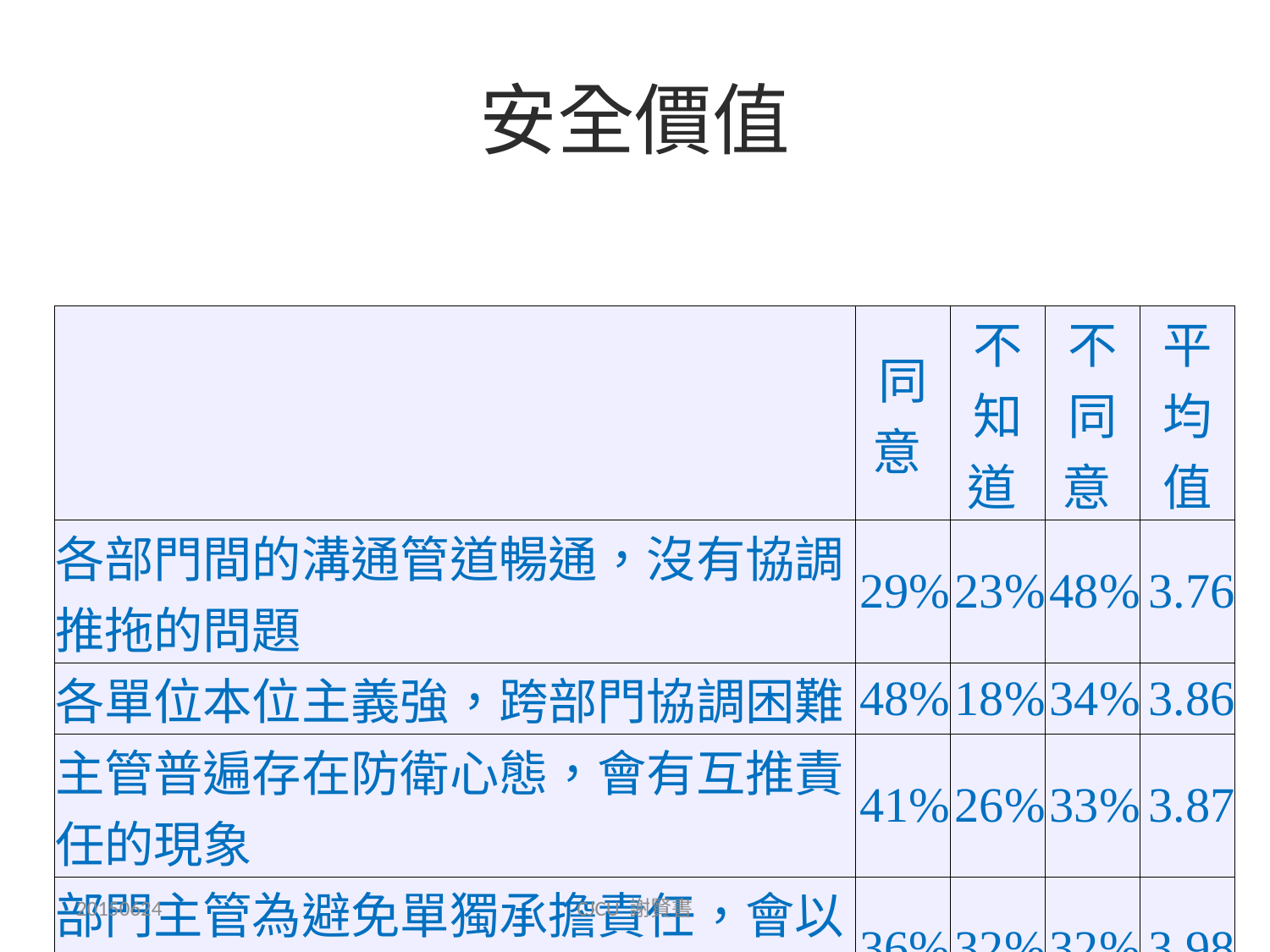

# 安全價值
|  | 同意 | 不知道 | 不同意 | 平均值 |
| --- | --- | --- | --- | --- |
| 各部門間的溝通管道暢通，沒有協調推拖的問題 | 29% | 23% | 48% | 3.76 |
| 各單位本位主義強，跨部門協調困難 | 48% | 18% | 34% | 3.86 |
| 主管普遍存在防衛心態，會有互推責任的現象 | 41% | 26% | 33% | 3.87 |
| 部門主管為避免單獨承擔責任，會以開會方式，多一些人來背書 | 36% | 32% | 32% | 3.98 |
20150624
CJCU 謝賢書
19